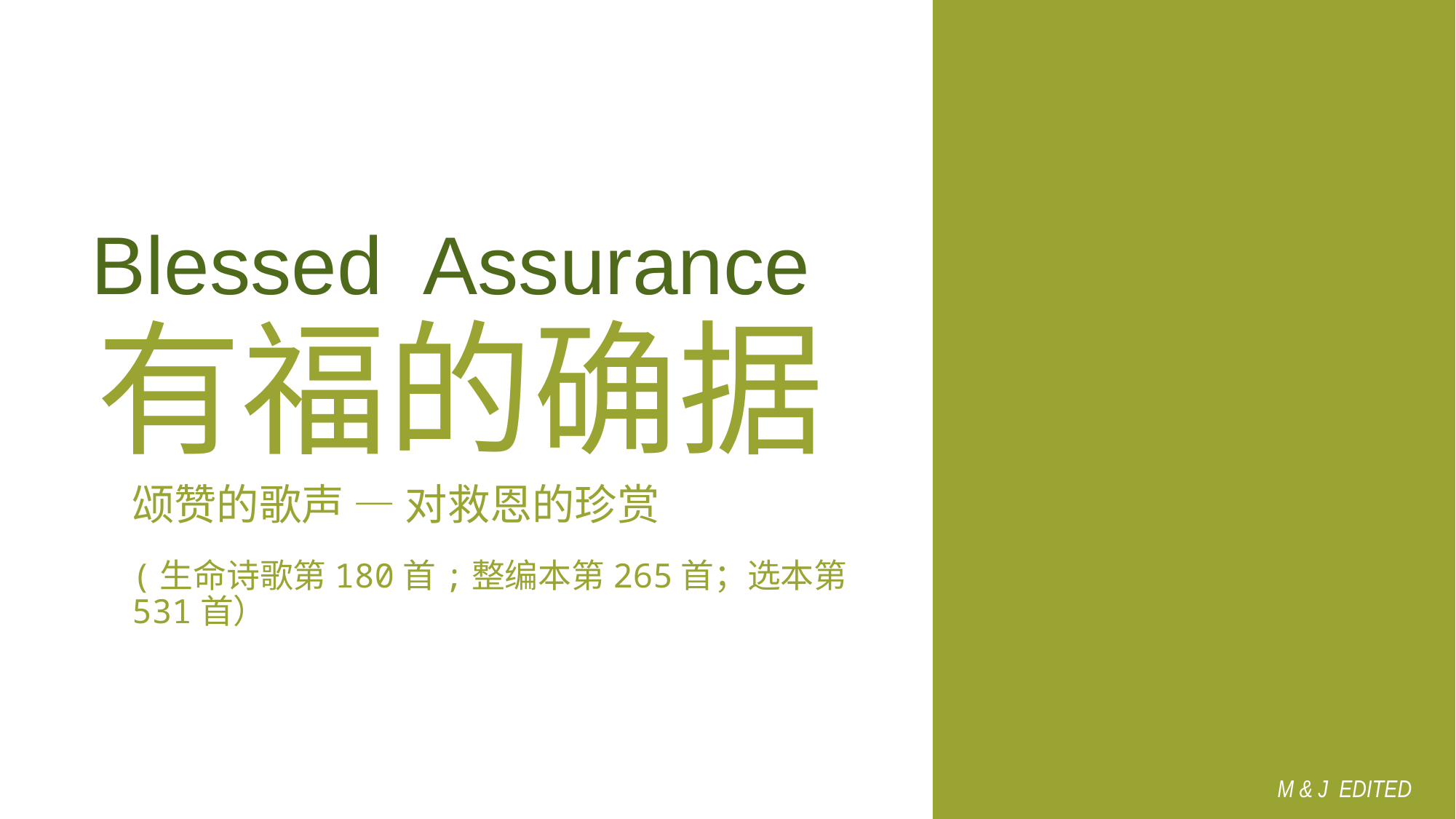

Blessed  Assurance
有福的确据
颂赞的歌声 — 对救恩的珍赏
(生命诗歌第180首;整编本第265首；选本第531首）
  M & J  Edited